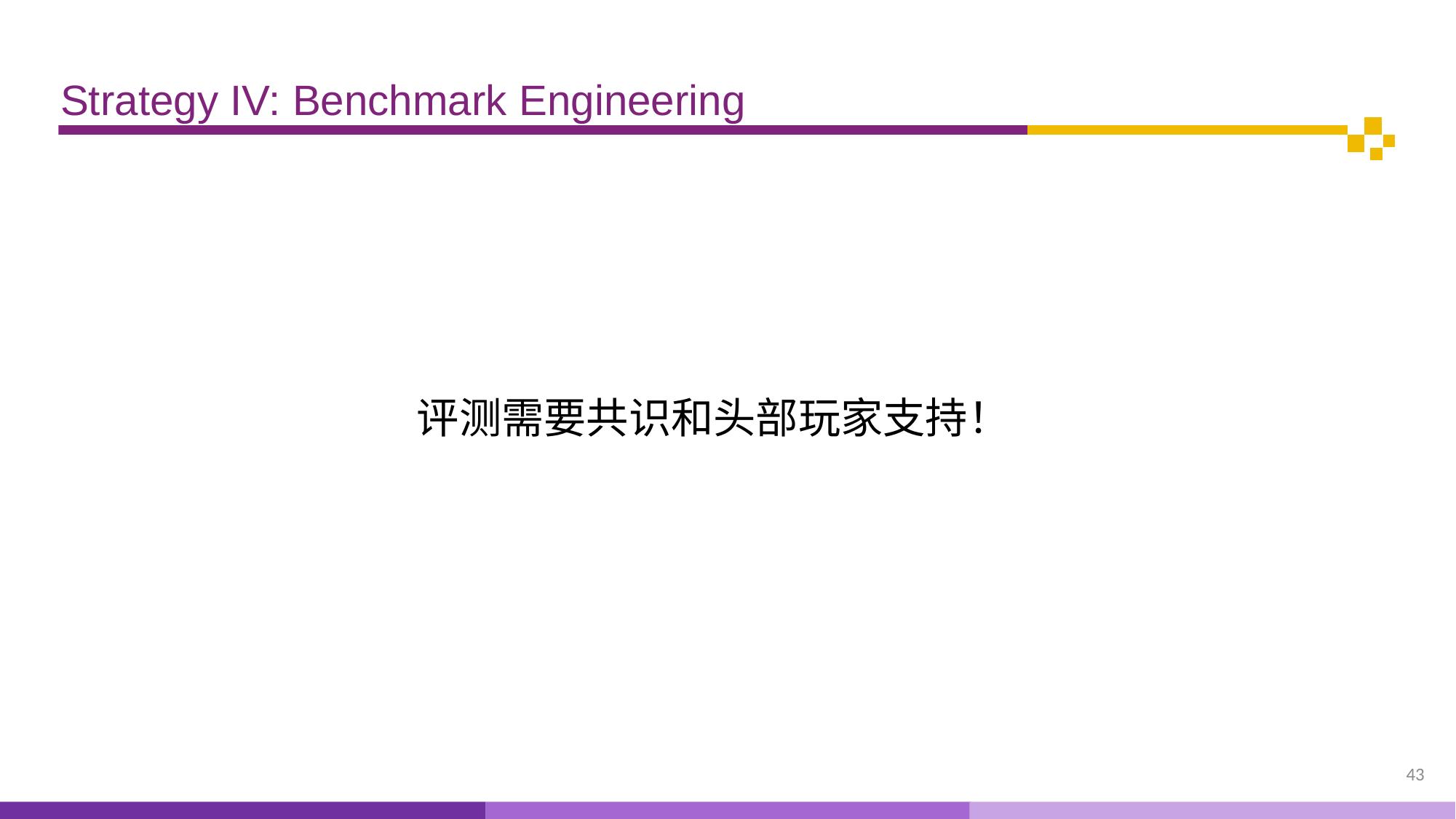

# Strategy IV: Benchmark Engineering
评测需要共识和头部玩家支持！
43